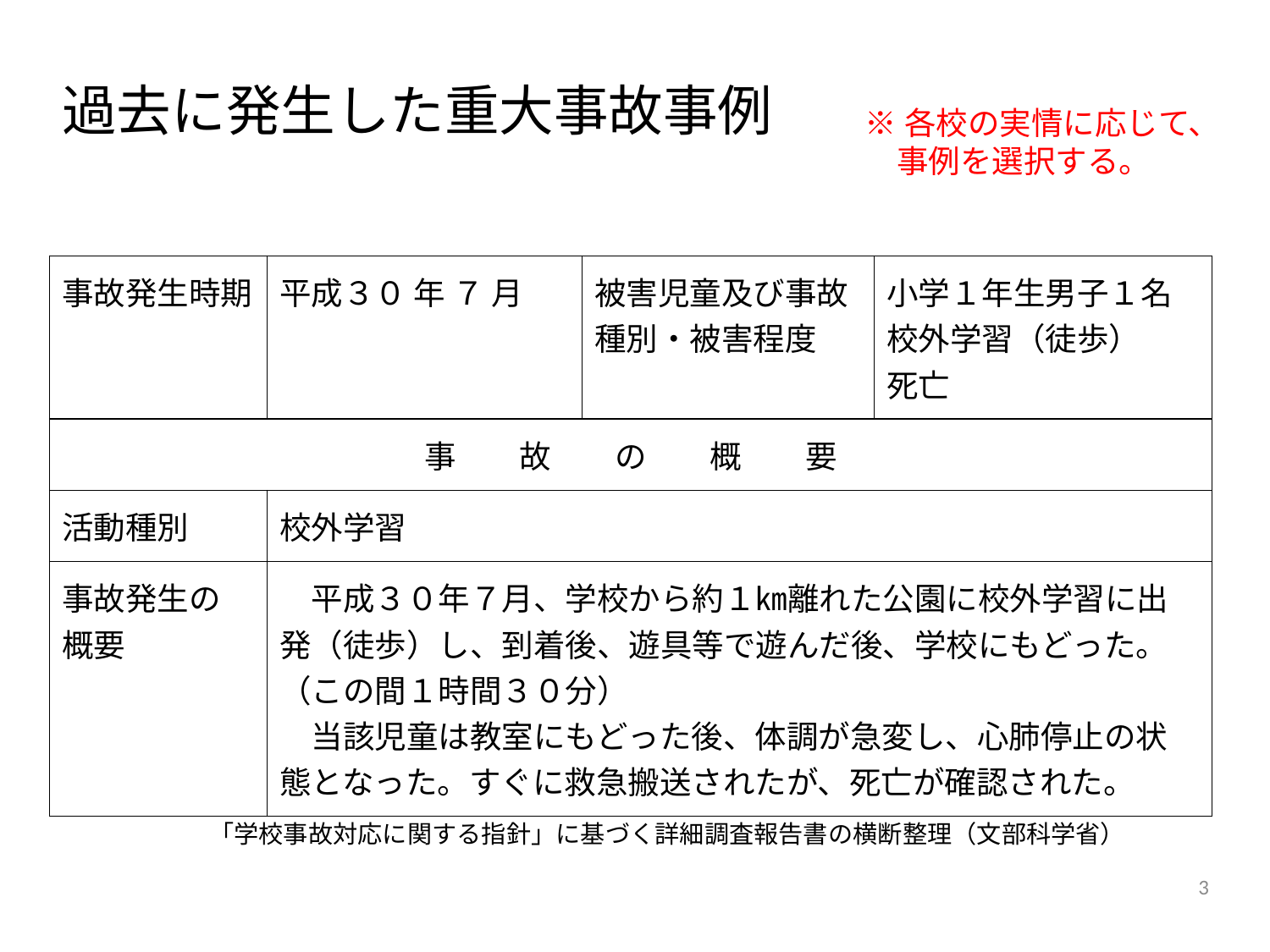

# 過去に発生した重大事故事例
※各校の実情に応じて、
　事例を選択する。
| 事故発生時期 | 平成３０ 年 ７ 月 | 被害児童及び事故種別・被害程度 | 小学１年生男子１名 校外学習（徒歩） 死亡 |
| --- | --- | --- | --- |
| 事　　故　　の　　概　　要 |  |  |  |
| 活動種別 | 校外学習 |  |  |
| 事故発生の 概要 | 平成３０年７月、学校から約１㎞離れた公園に校外学習に出発（徒歩）し、到着後、遊具等で遊んだ後、学校にもどった。（この間１時間３０分） 　当該児童は教室にもどった後、体調が急変し、心肺停止の状態となった。すぐに救急搬送されたが、死亡が確認された。 |  |  |
「学校事故対応に関する指針」に基づく詳細調査報告書の横断整理（文部科学省）
3